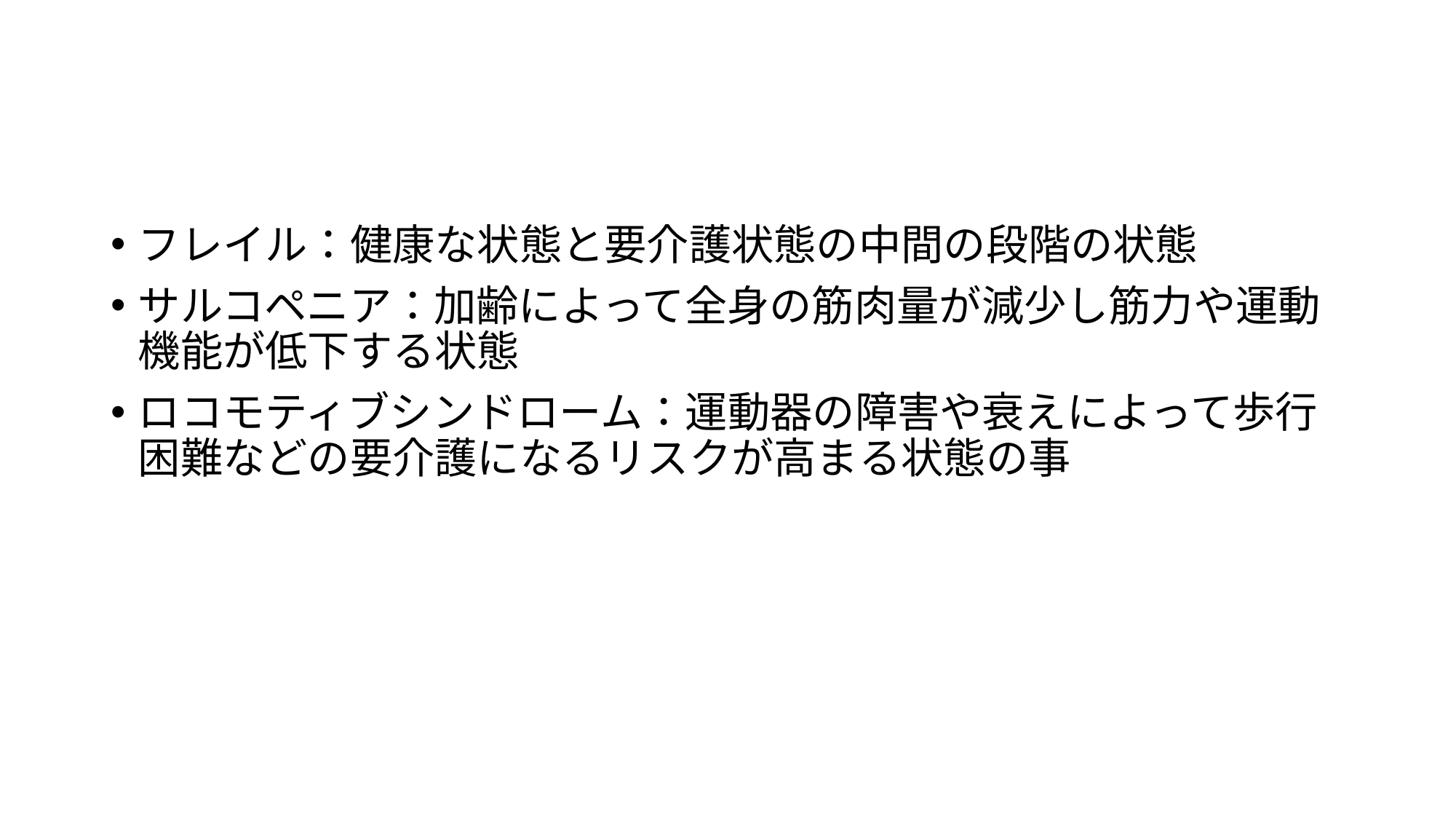

#
フレイル：健康な状態と要介護状態の中間の段階の状態
サルコペニア：加齢によって全身の筋肉量が減少し筋力や運動機能が低下する状態
ロコモティブシンドローム：運動器の障害や衰えによって歩行困難などの要介護になるリスクが高まる状態の事